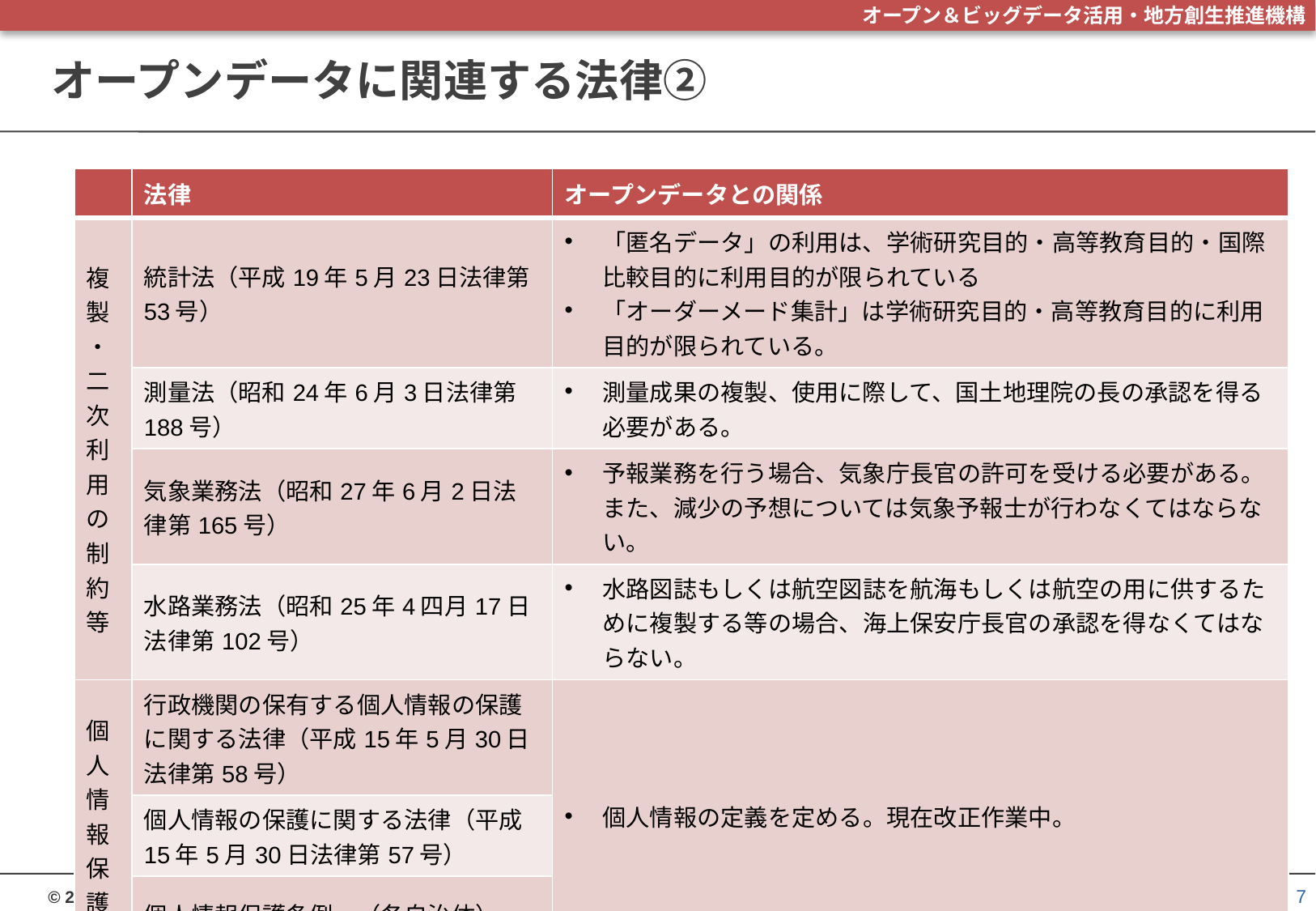

# オープンデータに関連する法律②
|  | 法律 | オープンデータとの関係 |
| --- | --- | --- |
| 複製・二次利用の制約等 | 統計法（平成19年5月23日法律第53号） | 「匿名データ」の利用は、学術研究目的・高等教育目的・国際比較目的に利用目的が限られている 「オーダーメード集計」は学術研究目的・高等教育目的に利用目的が限られている。 |
|  | 測量法（昭和24年6月3日法律第188号） | 測量成果の複製、使用に際して、国土地理院の長の承認を得る必要がある。 |
|  | 気象業務法（昭和27年6月2日法律第165号） | 予報業務を行う場合、気象庁長官の許可を受ける必要がある。また、減少の予想については気象予報士が行わなくてはならない。 |
|  | 水路業務法（昭和25年4四月17日法律第102号） | 水路図誌もしくは航空図誌を航海もしくは航空の用に供するために複製する等の場合、海上保安庁長官の承認を得なくてはならない。 |
| 個人情報保護 | 行政機関の保有する個人情報の保護に関する法律（平成15年5月30日法律第58号） | 個人情報の定義を定める。現在改正作業中。 |
|  | 個人情報の保護に関する法律（平成15年5月30日法律第57号） |  |
|  | 個人情報保護条例　（各自治体） |  |
7